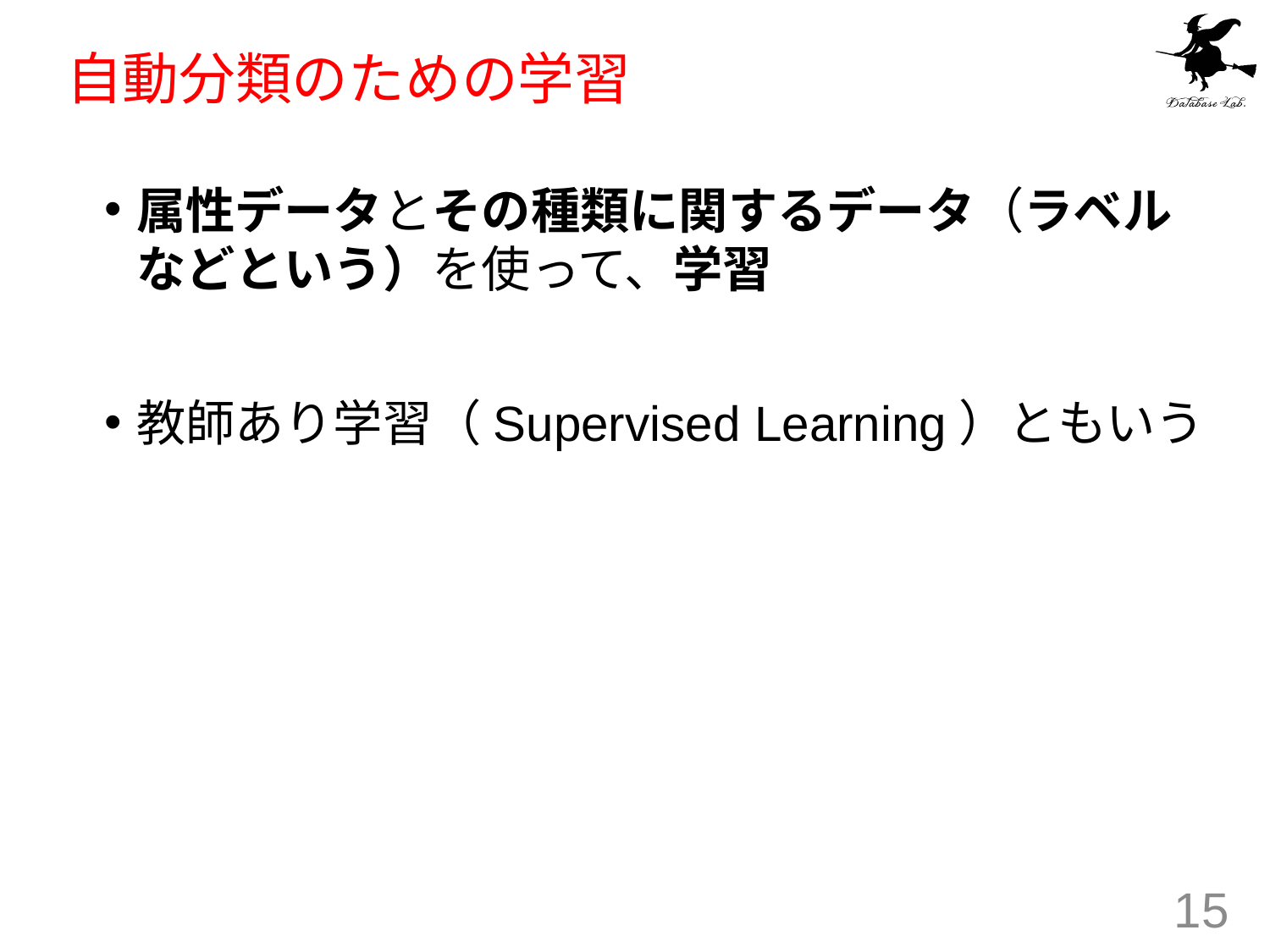

# 自動分類のための学習
属性データとその種類に関するデータ（ラベルなどという）を使って、学習

教師あり学習（Supervised Learning）ともいう
15